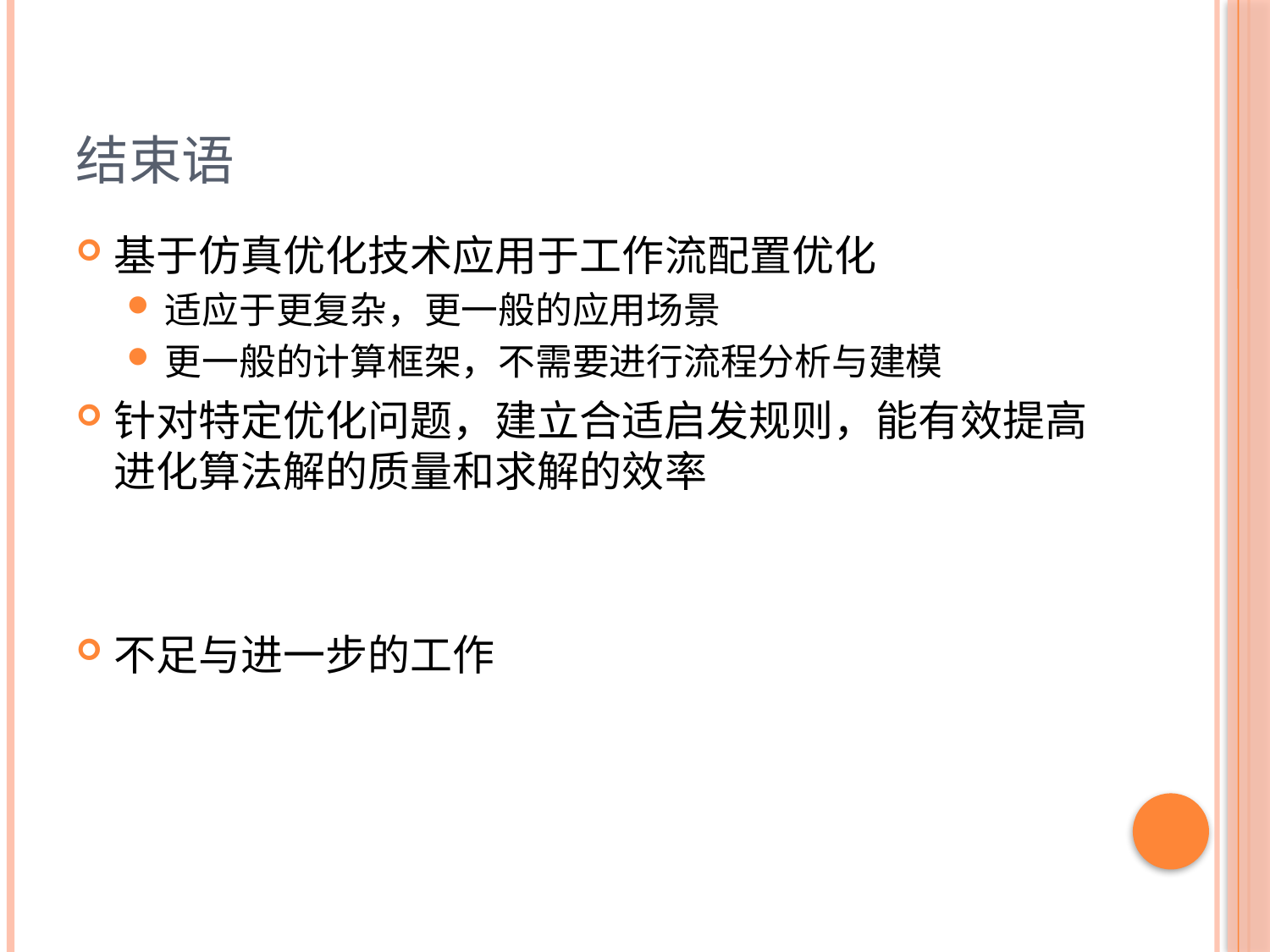

# 结束语
基于仿真优化技术应用于工作流配置优化
适应于更复杂，更一般的应用场景
更一般的计算框架，不需要进行流程分析与建模
针对特定优化问题，建立合适启发规则，能有效提高进化算法解的质量和求解的效率

不足与进一步的工作